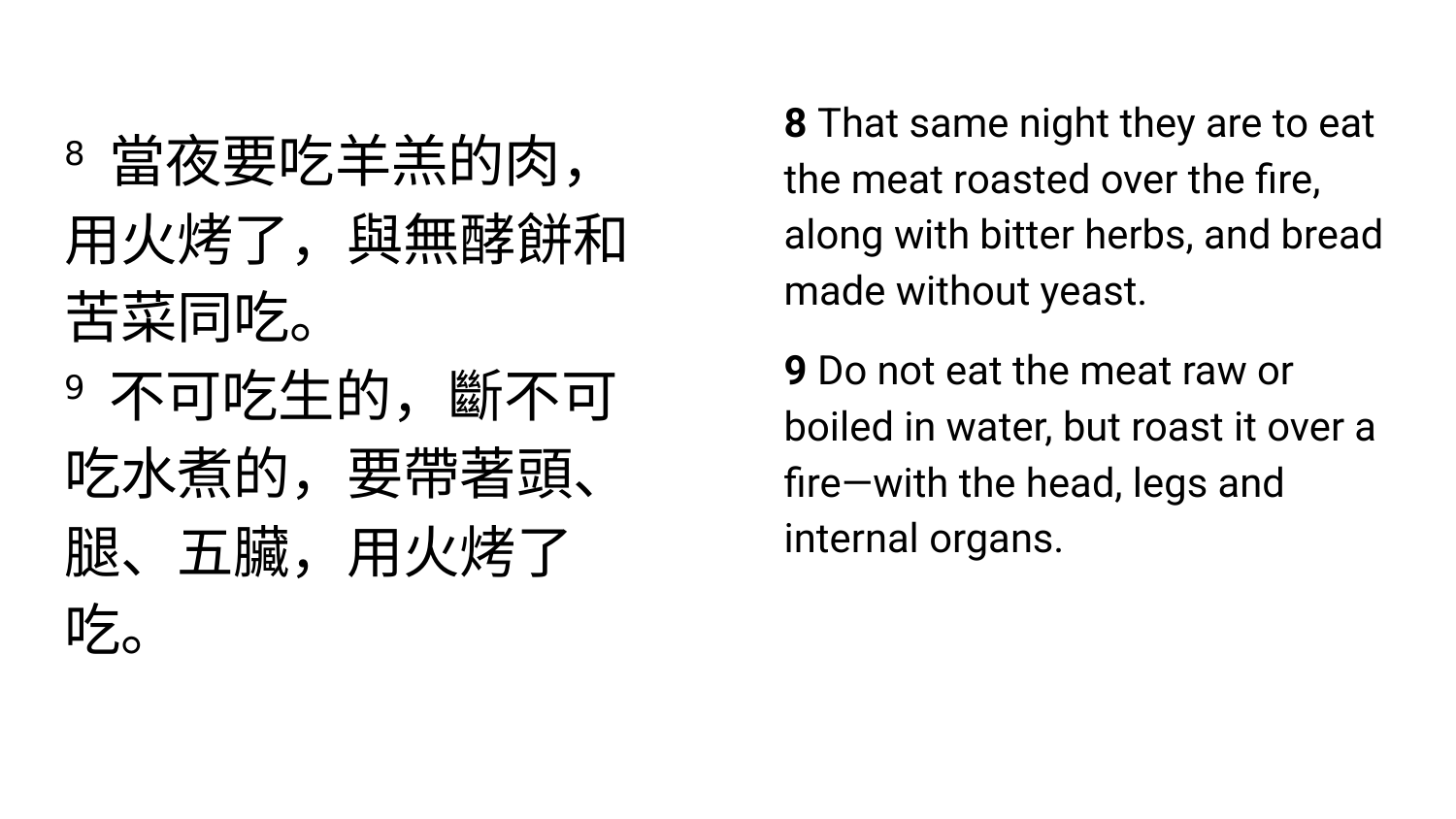

#
8 That same night they are to eat the meat roasted over the fire, along with bitter herbs, and bread made without yeast.
9 Do not eat the meat raw or boiled in water, but roast it over a fire—with the head, legs and internal organs.
8 當夜要吃羊羔的肉，用火烤了，與無酵餅和苦菜同吃。
9 不可吃生的，斷不可吃水煮的，要帶著頭、腿、五臟，用火烤了吃。